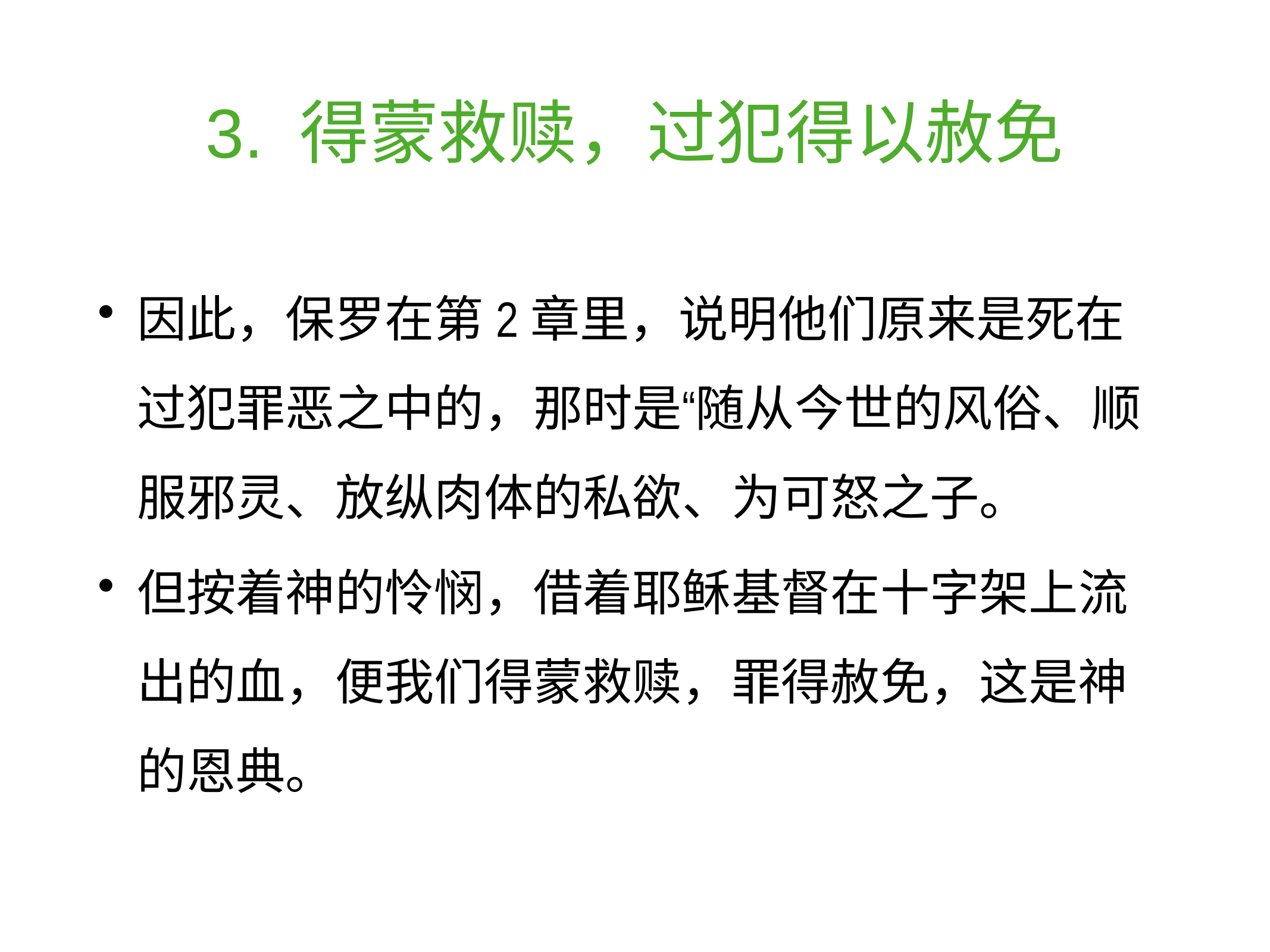

# 3. 得蒙救赎，过犯得以赦免
因此，保罗在第2章里，说明他们原来是死在过犯罪恶之中的，那时是“随从今世的风俗、顺服邪灵、放纵肉体的私欲、为可怒之子。
但按着神的怜悯，借着耶稣基督在十字架上流出的血，便我们得蒙救赎，罪得赦免，这是神的恩典。